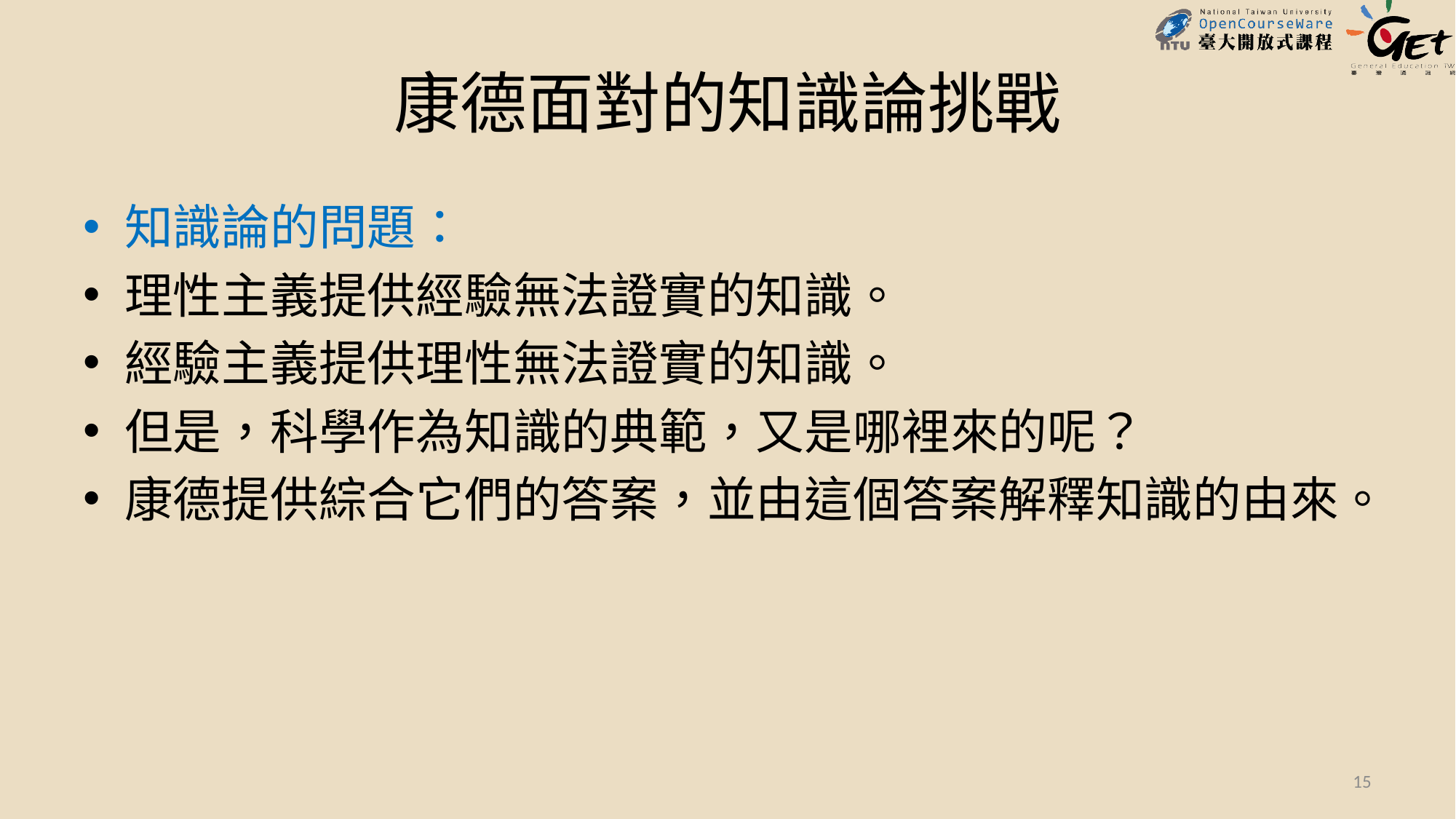

# 康德面對的知識論挑戰
知識論的問題：
理性主義提供經驗無法證實的知識。
經驗主義提供理性無法證實的知識。
但是，科學作為知識的典範，又是哪裡來的呢？
康德提供綜合它們的答案，並由這個答案解釋知識的由來。
15